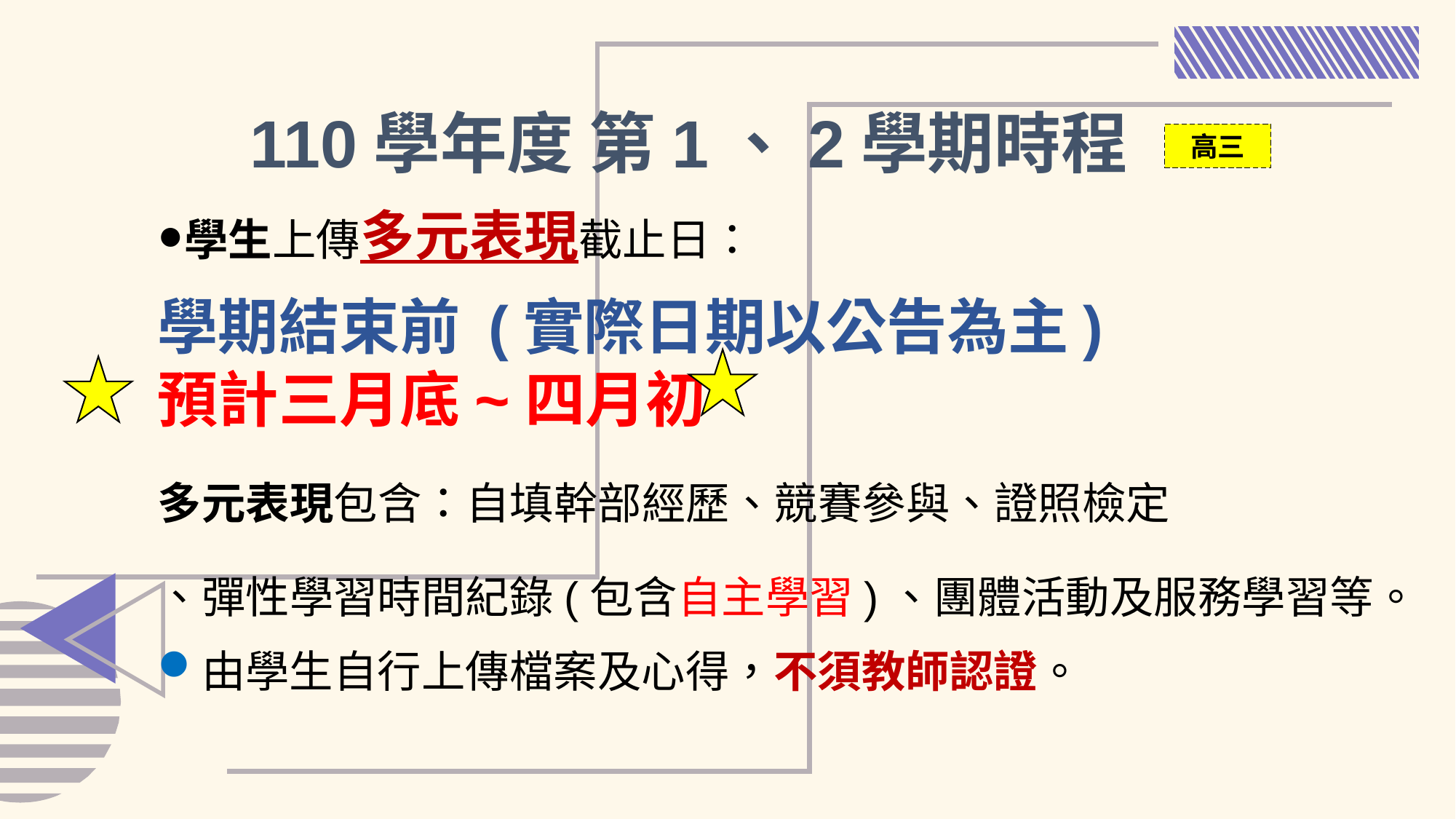

110學年度 第1、2學期時程
高三
學生上傳多元表現截止日：
學期結束前 (實際日期以公告為主)
預計三月底~四月初
多元表現包含：自填幹部經歷、競賽參與、證照檢定
、彈性學習時間紀錄(包含自主學習)、團體活動及服務學習等。
由學生自行上傳檔案及心得，不須教師認證。